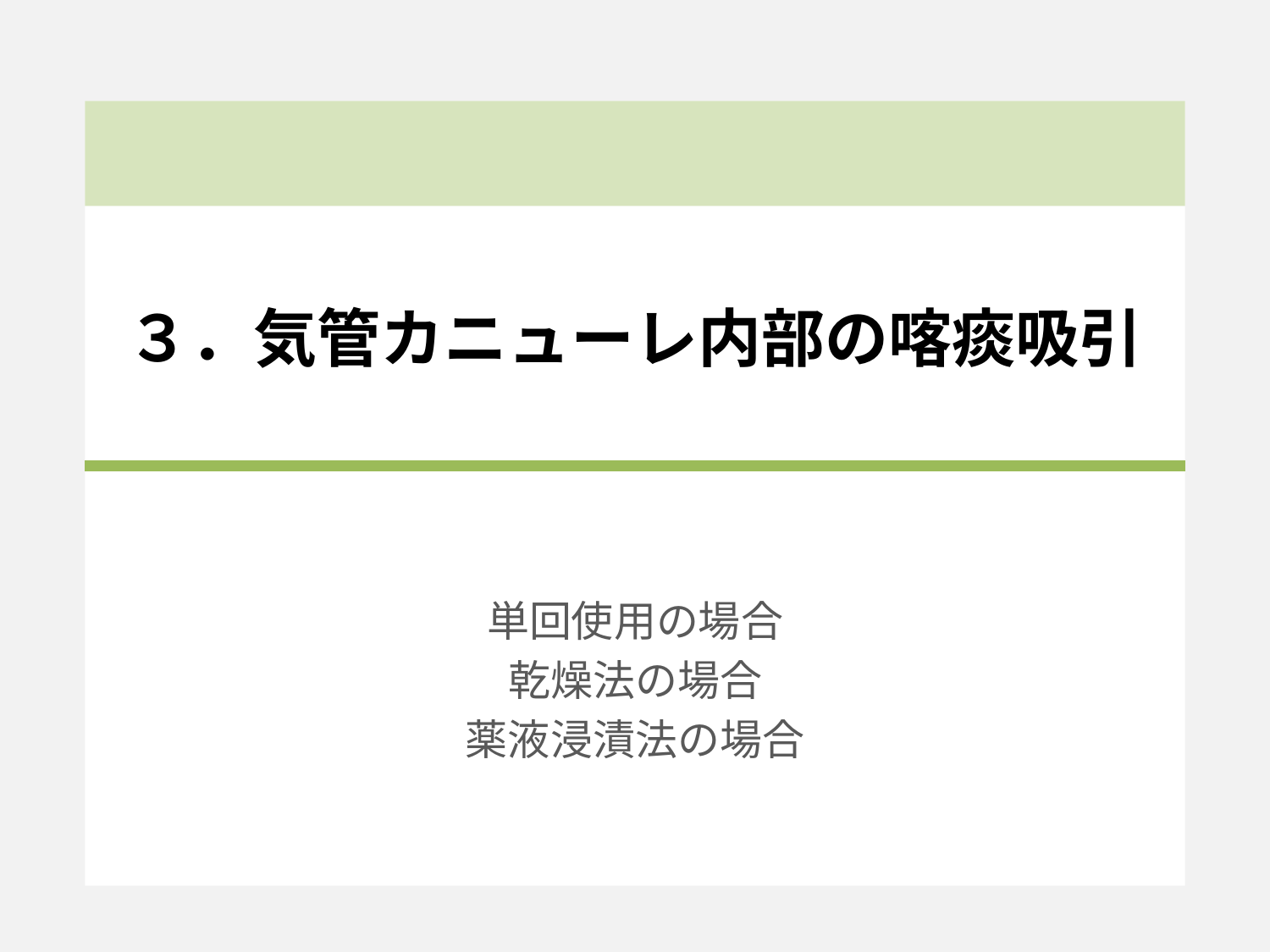

# ３．気管カニューレ内部の喀痰吸引
単回使用の場合
乾燥法の場合
薬液浸漬法の場合